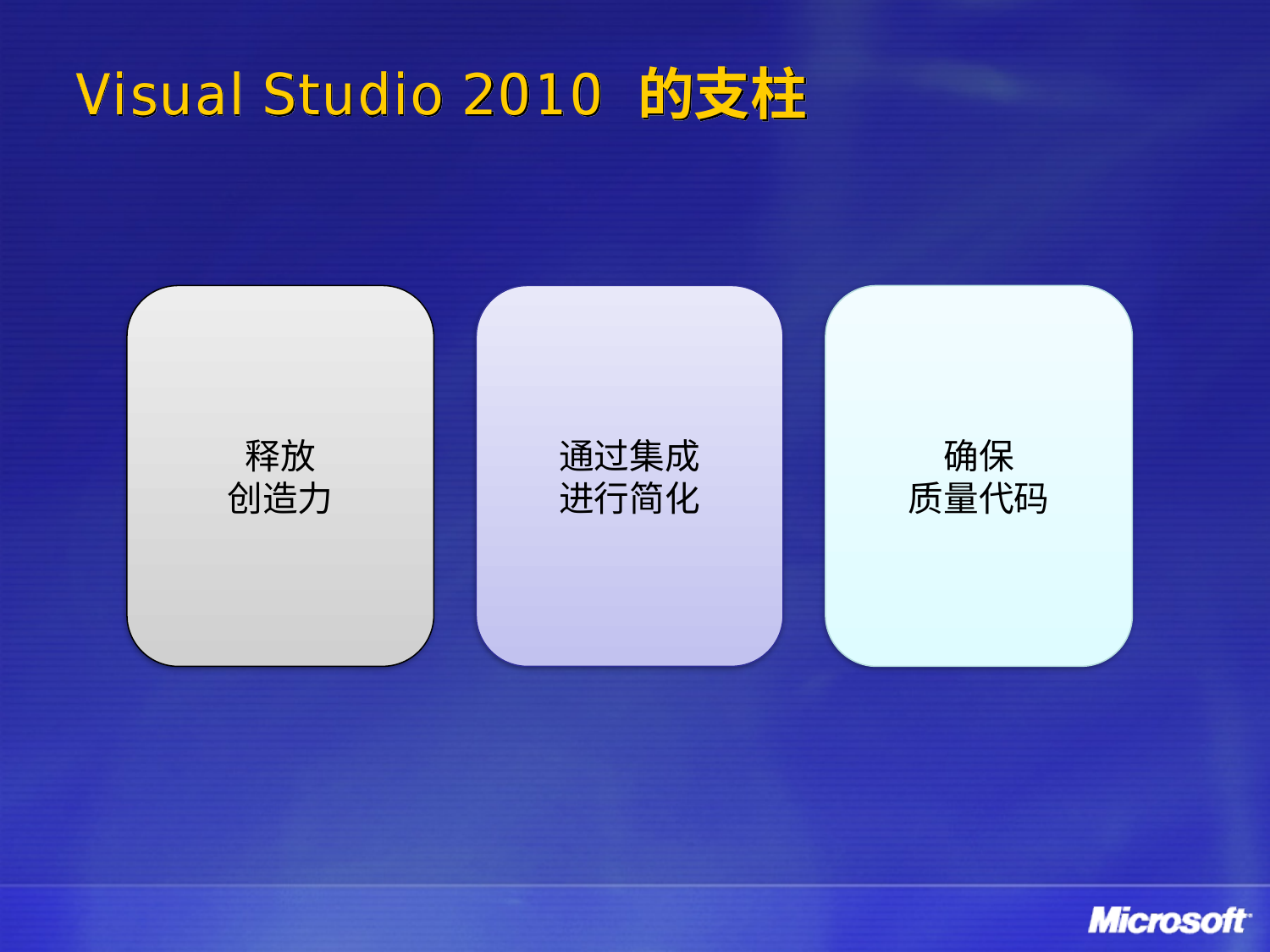

# Visual Studio 2010 的支柱
释放
创造力
通过集成
进行简化
确保
质量代码